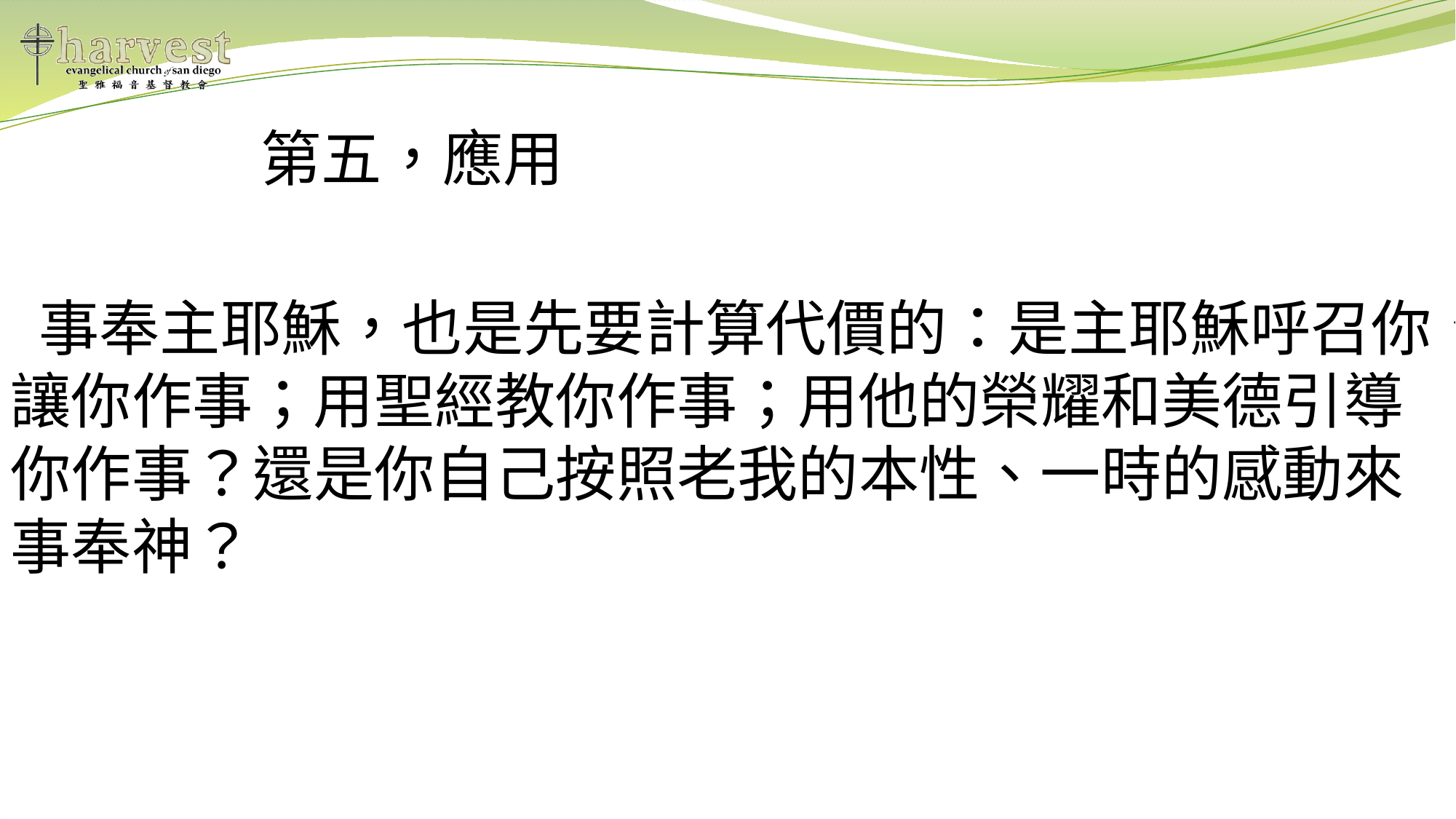

第五，應用

 事奉主耶穌，也是先要計算代價的：是主耶穌呼召你、讓你作事；用聖經教你作事；用他的榮耀和美德引導你作事？還是你自己按照老我的本性、一時的感動來事奉神？
#